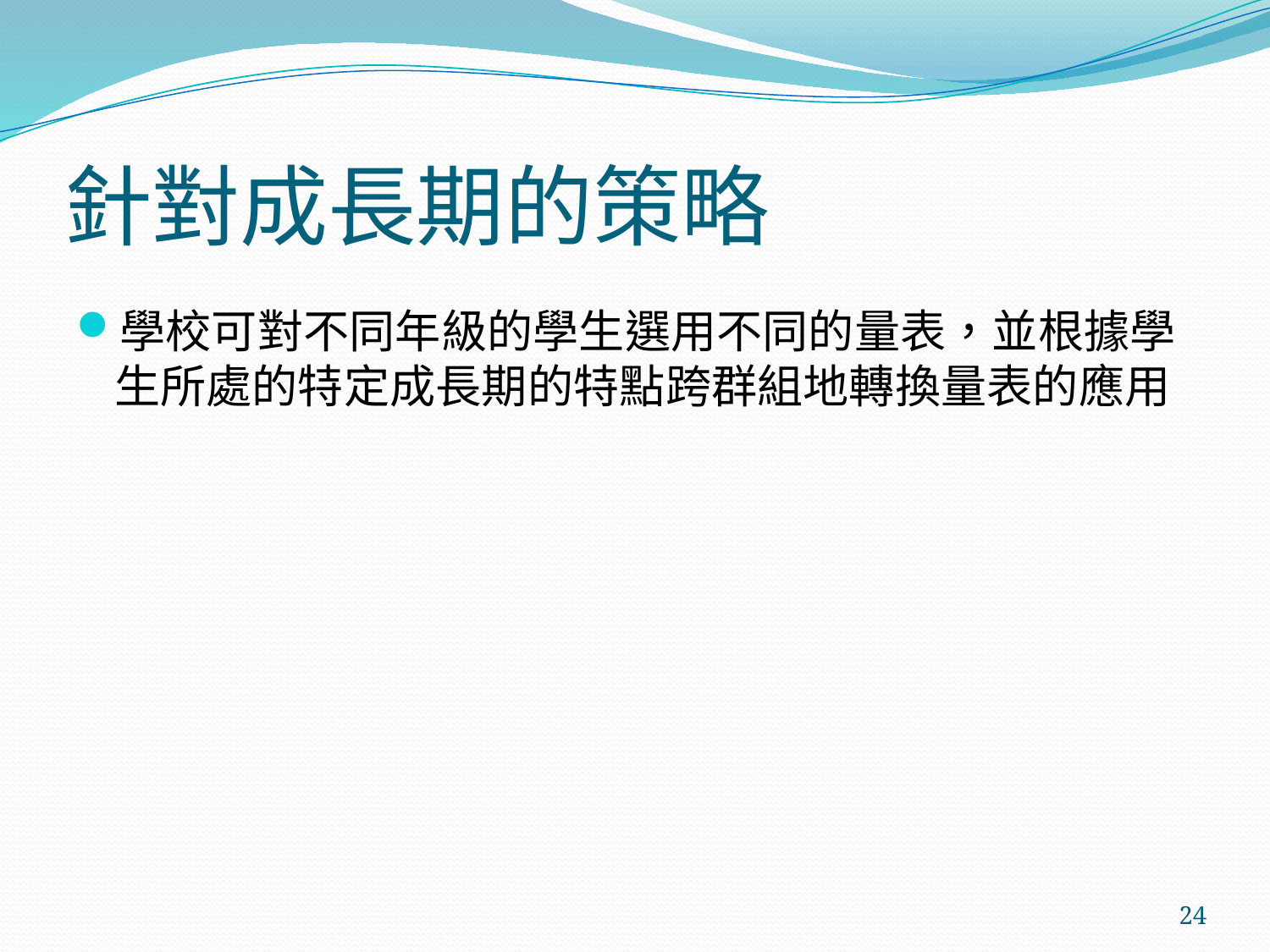

# 針對成長期的策略
學校可對不同年級的學生選用不同的量表，並根據學生所處的特定成長期的特點跨群組地轉換量表的應用
24